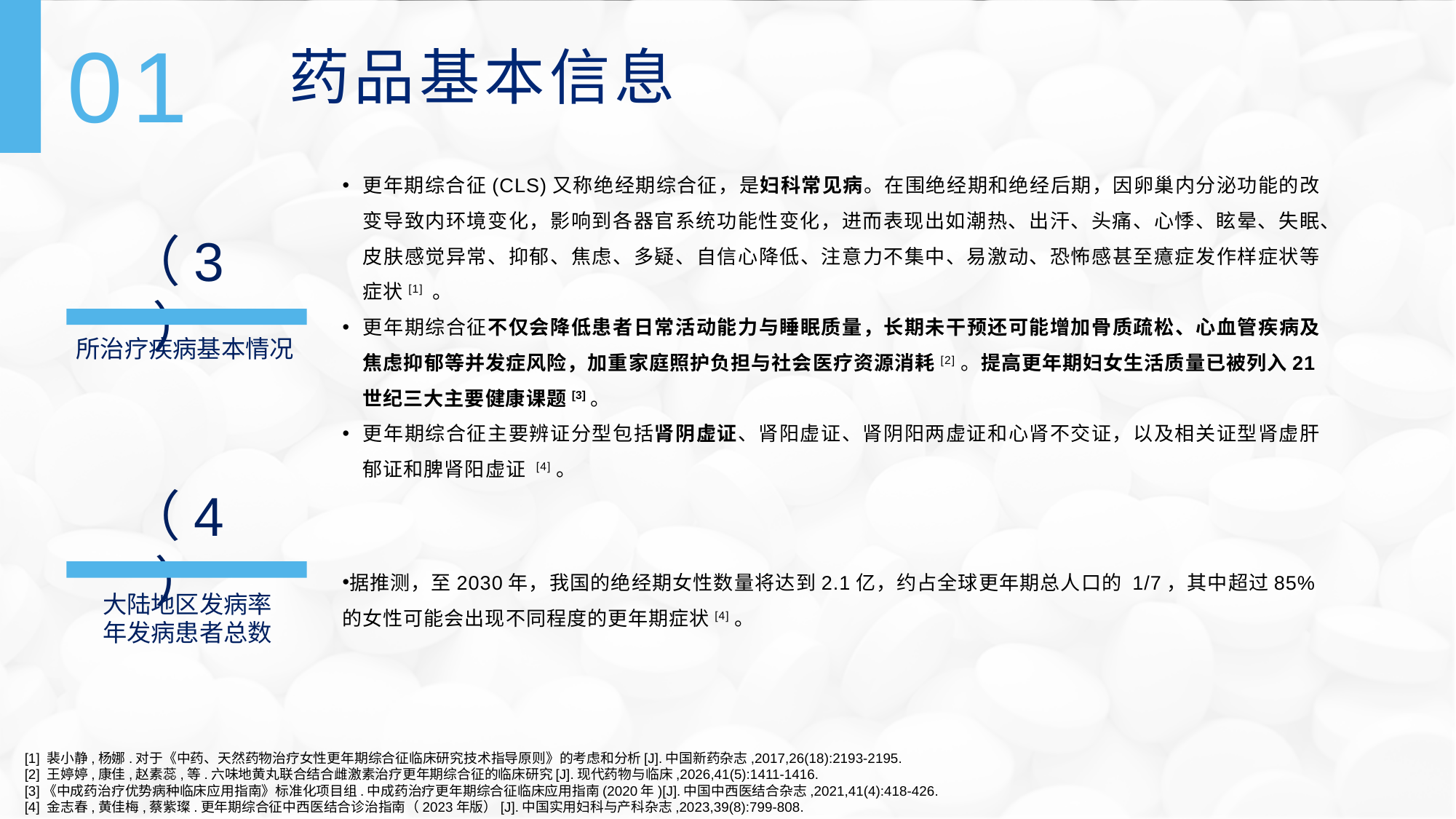

01
药品基本信息
更年期综合征(CLS)又称绝经期综合征，是妇科常见病。在围绝经期和绝经后期，因卵巢内分泌功能的改变导致内环境变化，影响到各器官系统功能性变化，进而表现出如潮热、出汗、头痛、心悸、眩晕、失眠、皮肤感觉异常、抑郁、焦虑、多疑、自信心降低、注意力不集中、易激动、恐怖感甚至癔症发作样症状等症状[1] 。
更年期综合征不仅会降低患者日常活动能力与睡眠质量，长期未干预还可能增加骨质疏松、心血管疾病及焦虑抑郁等并发症风险，加重家庭照护负担与社会医疗资源消耗[2]。提高更年期妇女生活质量已被列入21世纪三大主要健康课题[3]。
更年期综合征主要辨证分型包括肾阴虚证、肾阳虚证、肾阴阳两虚证和心肾不交证，以及相关证型肾虚肝郁证和脾肾阳虚证 [4]。
（3）

所治疗疾病基本情况
（4）
据推测，至2030年，我国的绝经期女性数量将达到2.1亿，约占全球更年期总人口的 1/7，其中超过85%的女性可能会出现不同程度的更年期症状[4]。

大陆地区发病率
年发病患者总数
[1] 裴小静,杨娜.对于《中药、天然药物治疗女性更年期综合征临床研究技术指导原则》的考虑和分析[J].中国新药杂志,2017,26(18):2193-2195.
[2] 王婷婷,康佳,赵素蕊,等.六味地黄丸联合结合雌激素治疗更年期综合征的临床研究[J].现代药物与临床,2026,41(5):1411-1416.
[3]《中成药治疗优势病种临床应用指南》标准化项目组.中成药治疗更年期综合征临床应用指南(2020年)[J].中国中西医结合杂志,2021,41(4):418-426.
[4] 金志春,黄佳梅,蔡紫璨.更年期综合征中西医结合诊治指南（2023年版）[J].中国实用妇科与产科杂志,2023,39(8):799-808.

5